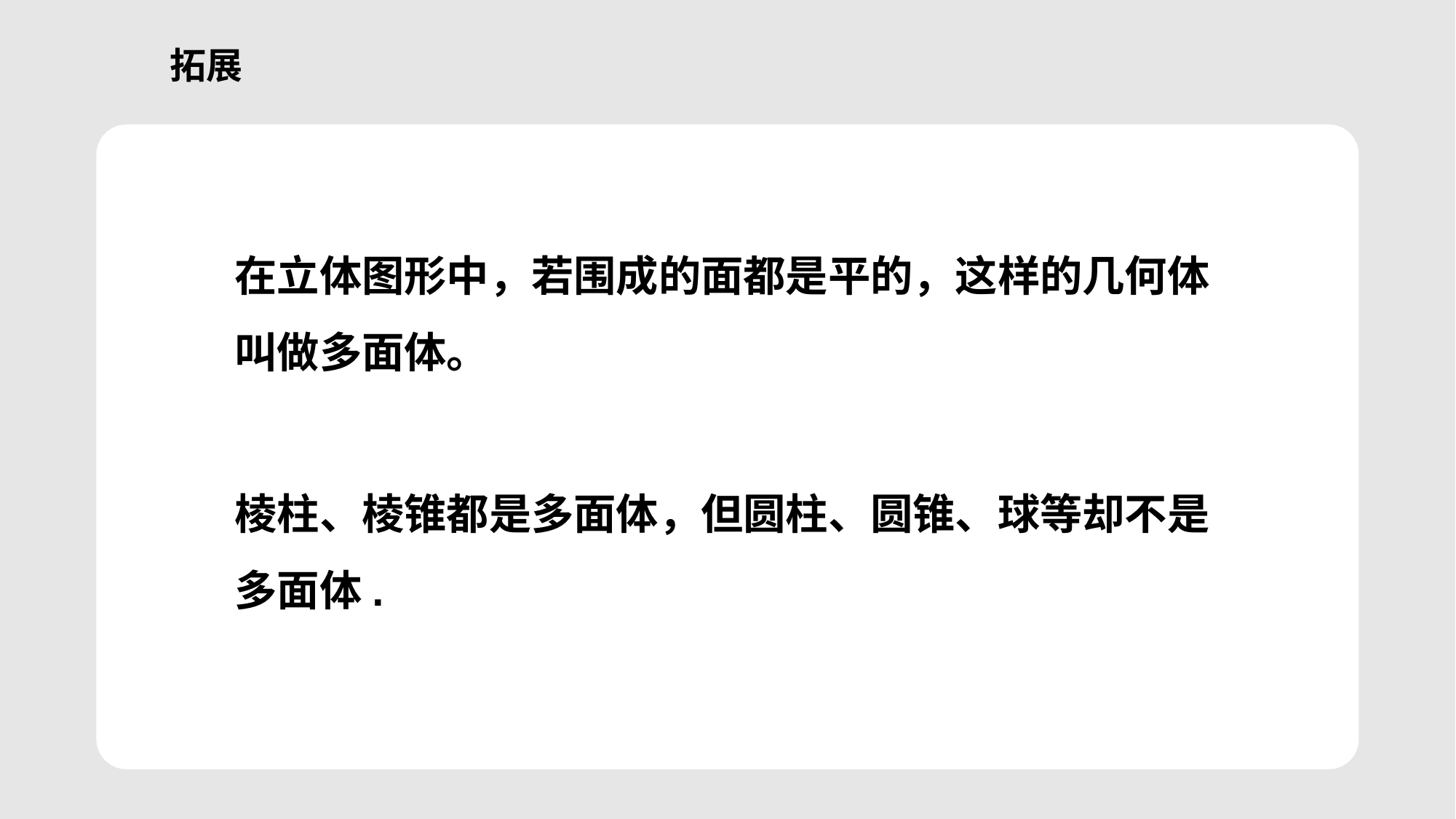

拓展
在立体图形中，若围成的面都是平的，这样的几何体叫做多面体。
棱柱、棱锥都是多面体，但圆柱、圆锥、球等却不是多面体.